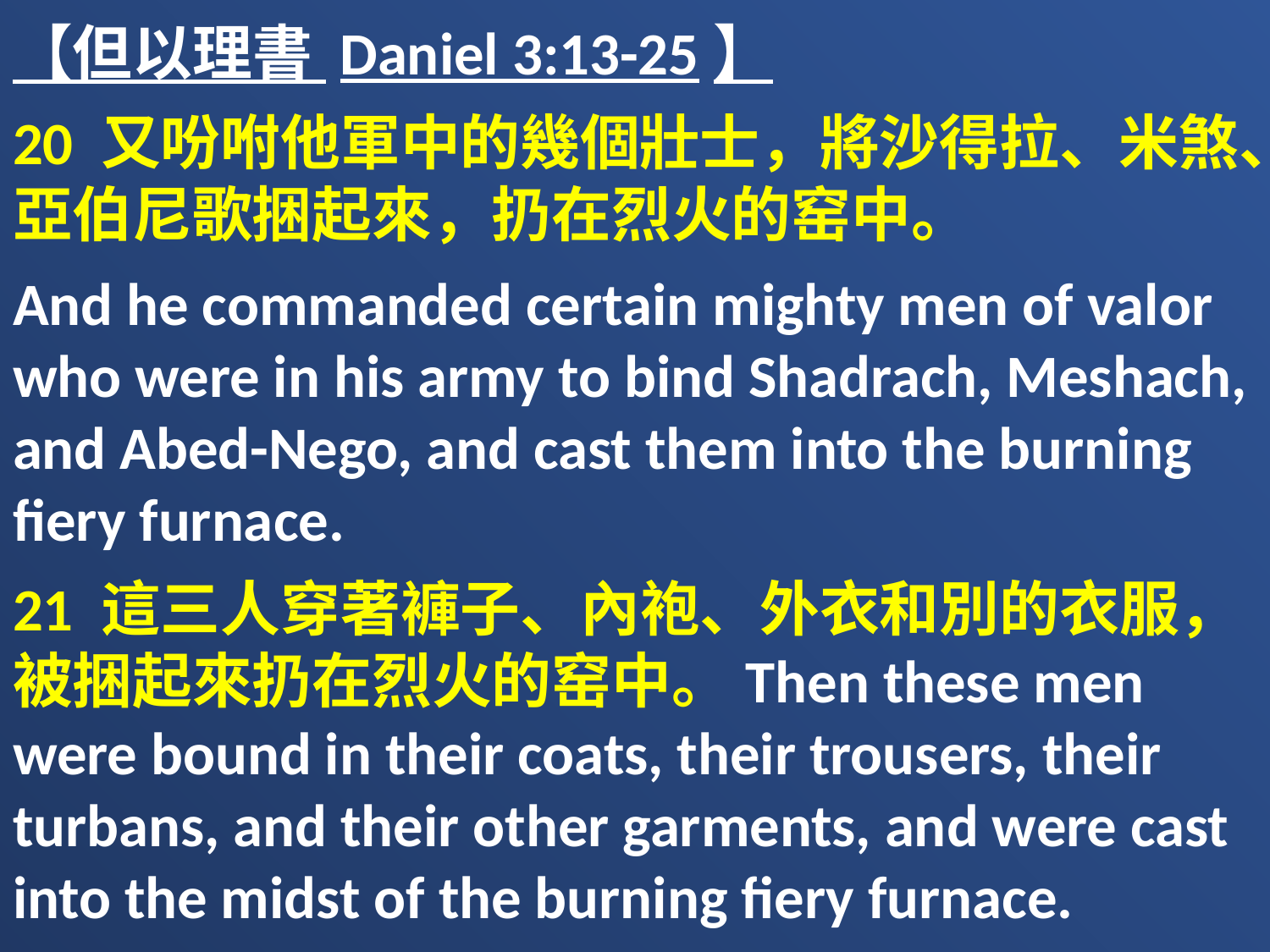

【但以理書 Daniel 3:13-25】
20 又吩咐他軍中的幾個壯士，將沙得拉、米煞、亞伯尼歌捆起來，扔在烈火的窑中。
And he commanded certain mighty men of valor who were in his army to bind Shadrach, Meshach, and Abed-Nego, and cast them into the burning fiery furnace.
21 這三人穿著褲子、內袍、外衣和別的衣服，被捆起來扔在烈火的窑中。Then these men were bound in their coats, their trousers, their turbans, and their other garments, and were cast into the midst of the burning fiery furnace.